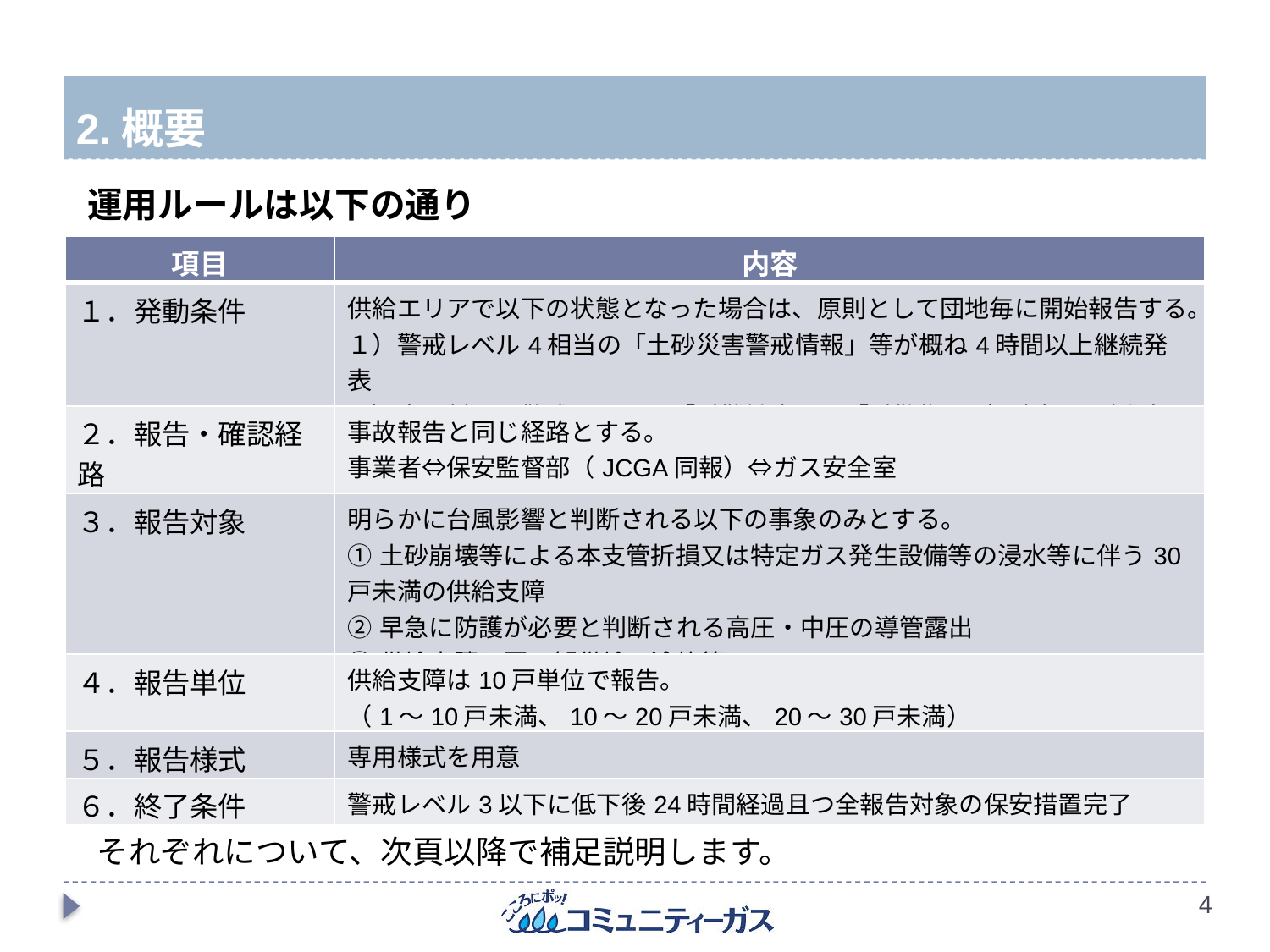

# 2.概要
運用ルールは以下の通り
| 項目 | 内容 |
| --- | --- |
| １．発動条件 | 供給エリアで以下の状態となった場合は、原則として団地毎に開始報告する。 １）警戒レベル4相当の「土砂災害警戒情報」等が概ね4時間以上継続発表 ２）市町村から警戒レベル4「避難勧告」や「避難指示（緊急）」が発令 |
| ２．報告・確認経路 | 事故報告と同じ経路とする。 事業者⇔保安監督部（JCGA同報）⇔ガス安全室 |
| ３．報告対象 | 明らかに台風影響と判断される以下の事象のみとする。 ①土砂崩壊等による本支管折損又は特定ガス発生設備等の浸水等に伴う30戸未満の供給支障 ②早急に防護が必要と判断される高圧・中圧の導管露出 ③供給支障に至る卸供給の途絶等 |
| ４．報告単位 | 供給支障は10戸単位で報告。 （1～10戸未満、10～20戸未満、20～30戸未満） |
| ５．報告様式 | 専用様式を用意 |
| ６．終了条件 | 警戒レベル3以下に低下後24時間経過且つ全報告対象の保安措置完了 |
それぞれについて、次頁以降で補足説明します。
4